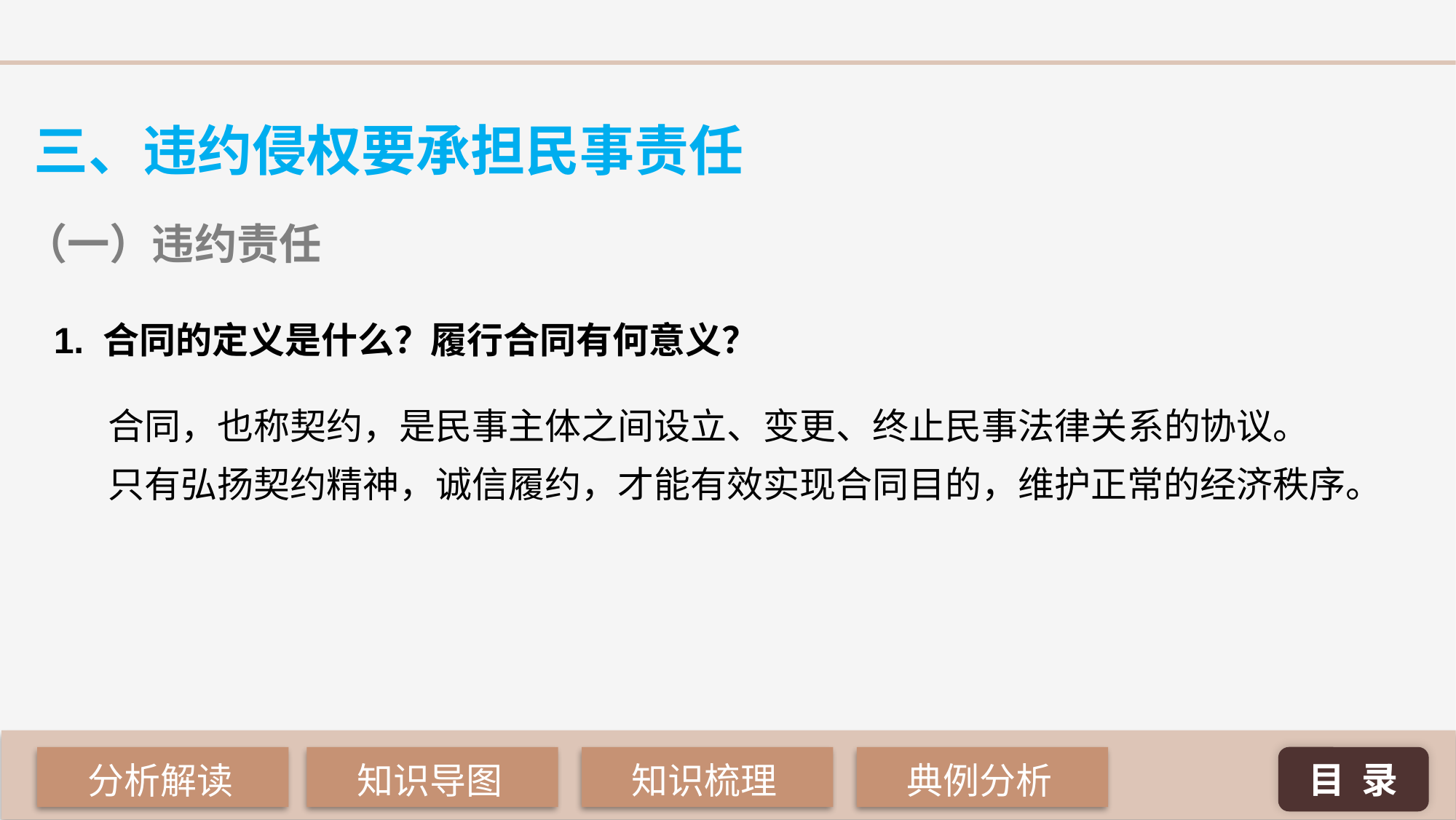

三、违约侵权要承担民事责任
（一）违约责任
1. 合同的定义是什么？履行合同有何意义？
合同，也称契约，是民事主体之间设立、变更、终止民事法律关系的协议。
只有弘扬契约精神，诚信履约，才能有效实现合同目的，维护正常的经济秩序。